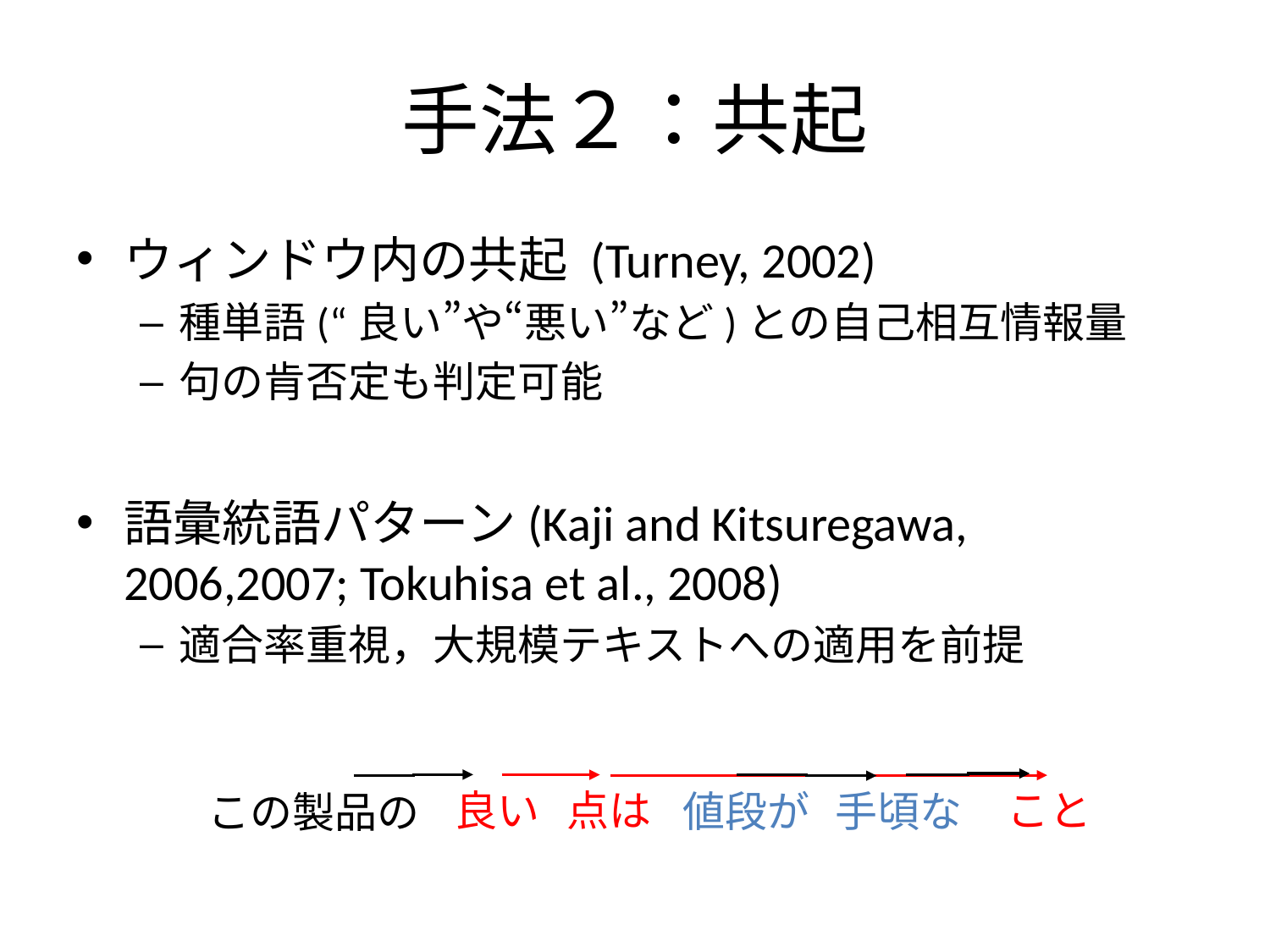

# 手法２：共起
ウィンドウ内の共起 (Turney, 2002)
種単語(“良い”や“悪い”など)との自己相互情報量
句の肯否定も判定可能

語彙統語パターン(Kaji and Kitsuregawa, 2006,2007; Tokuhisa et al., 2008)
適合率重視，大規模テキストへの適用を前提
こと
良い
点は
値段が
手頃な
この製品の